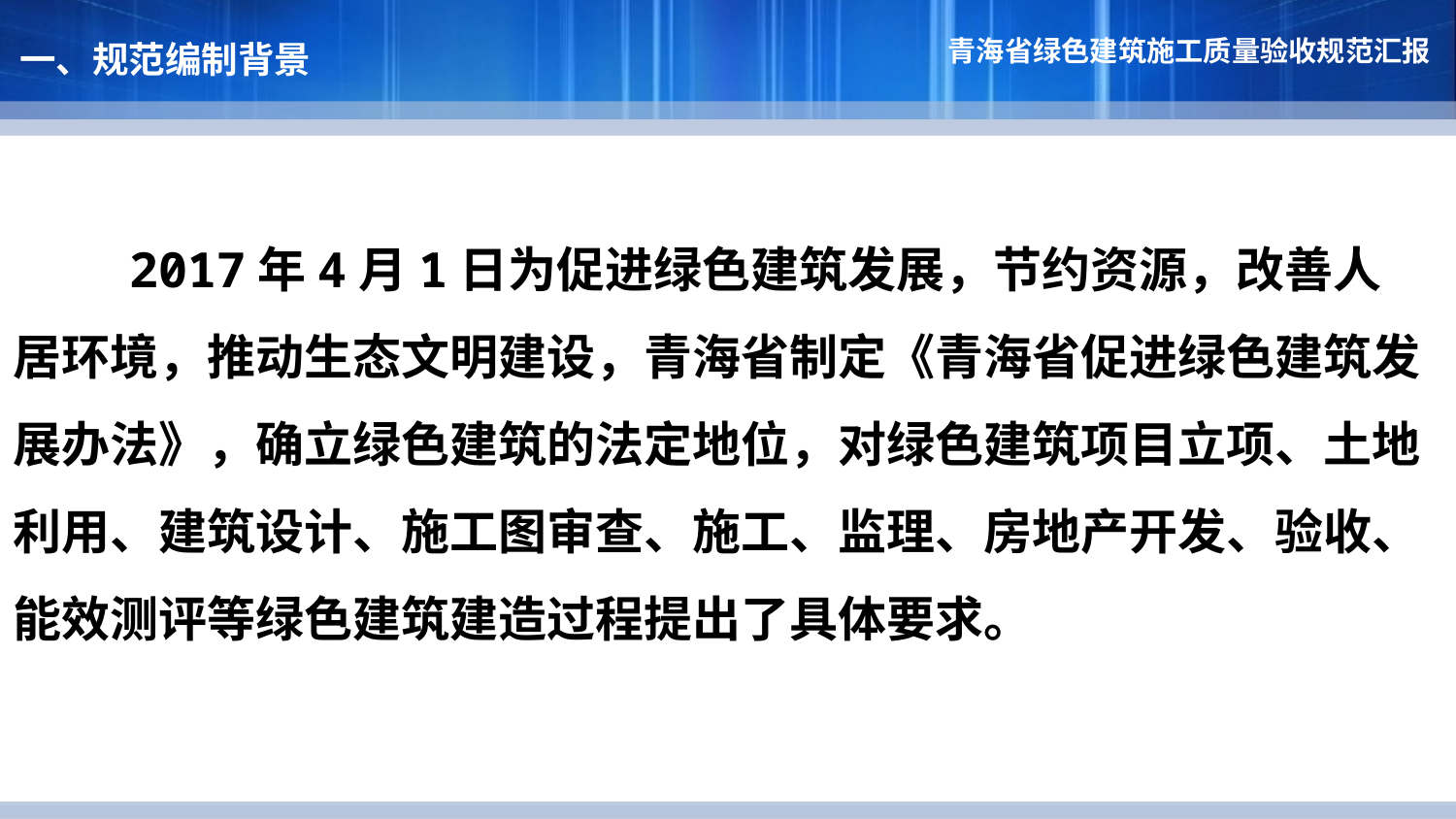

一、规范编制背景
    2017年4月1日为促进绿色建筑发展，节约资源，改善人居环境，推动生态文明建设，青海省制定《青海省促进绿色建筑发展办法》，确立绿色建筑的法定地位，对绿色建筑项目立项、土地利用、建筑设计、施工图审查、施工、监理、房地产开发、验收、能效测评等绿色建筑建造过程提出了具体要求。